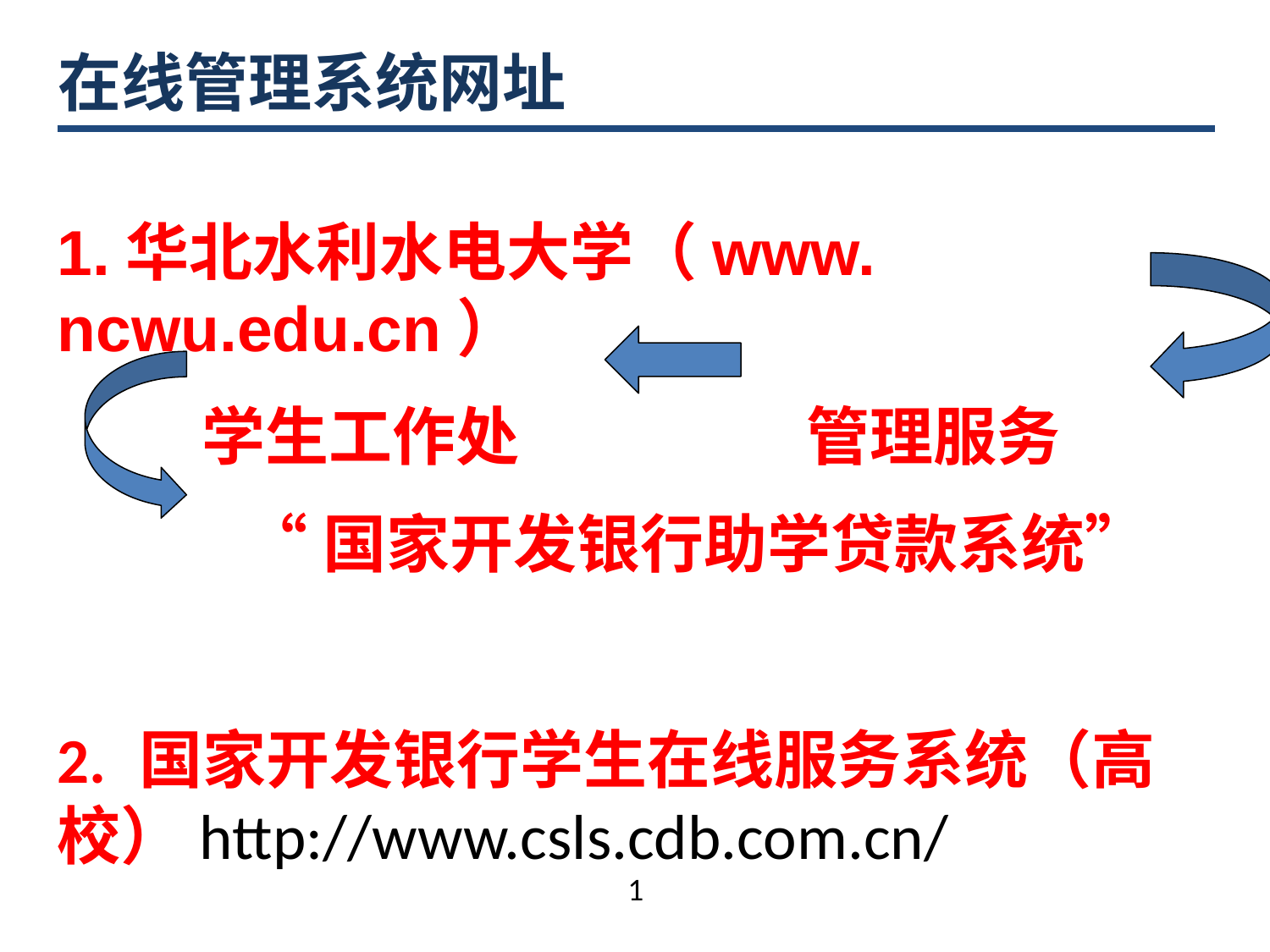

在线管理系统网址
1.华北水利水电大学（www. ncwu.edu.cn）
         学生工作处                    管理服务
             “国家开发银行助学贷款系统”

2. 国家开发银行学生在线服务系统（高校）http://www.csls.cdb.com.cn/

1